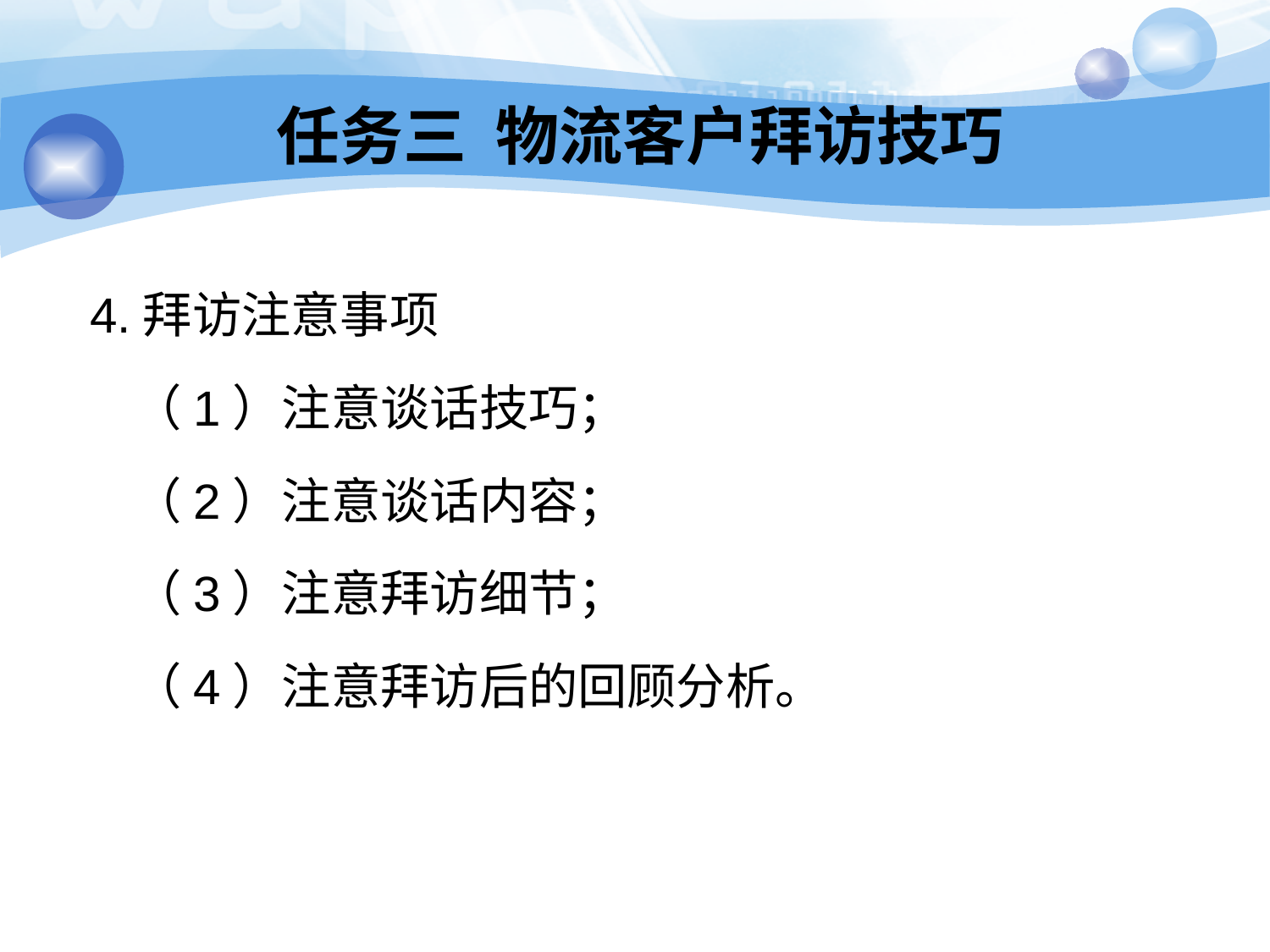

# 任务三  物流客户拜访技巧
 4.拜访注意事项
    （1）注意谈话技巧；
    （2）注意谈话内容；
    （3）注意拜访细节；
    （4）注意拜访后的回顾分析。